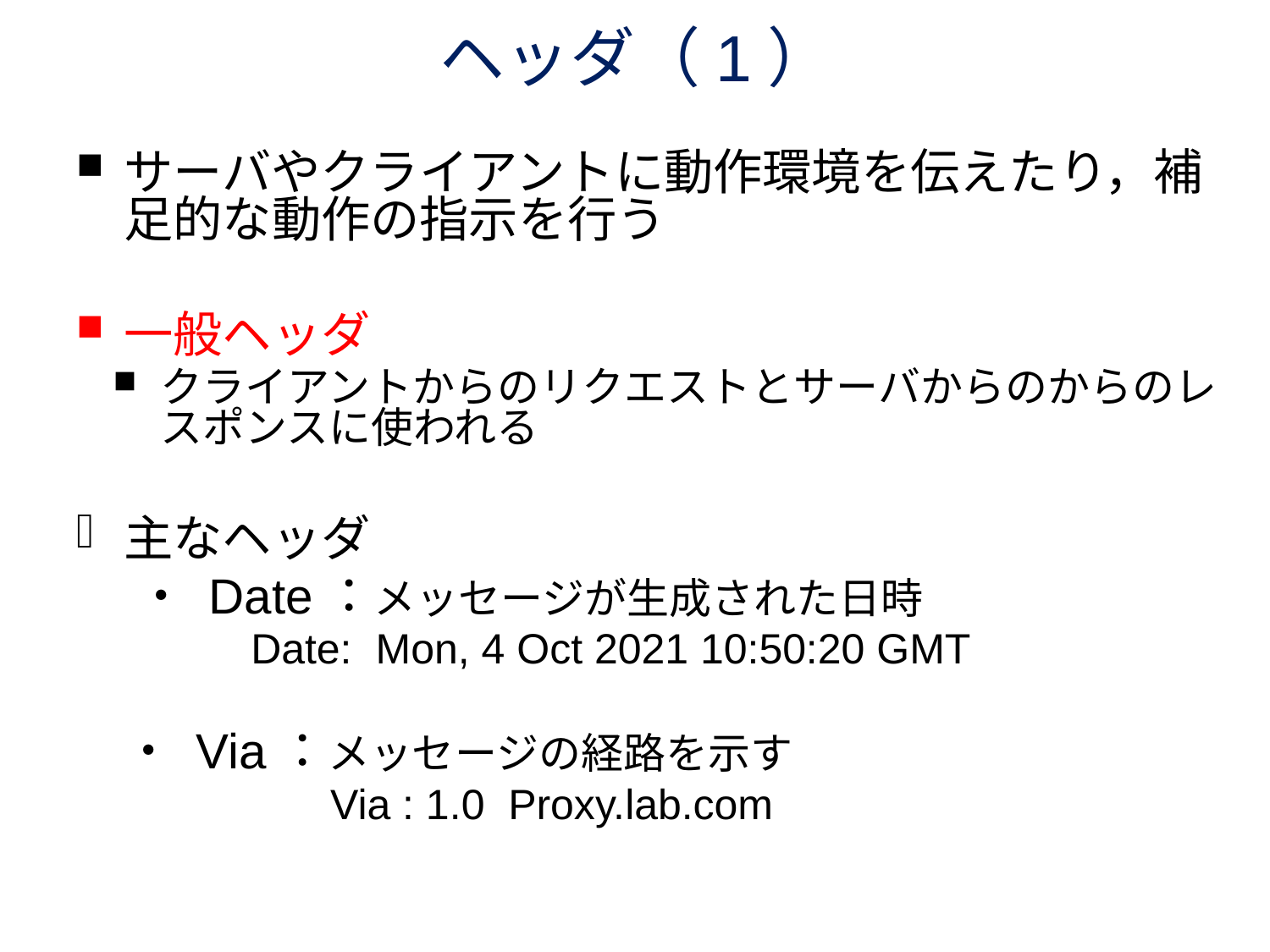

# ヘッダ（1）
サーバやクライアントに動作環境を伝えたり，補足的な動作の指示を行う

一般ヘッダ
クライアントからのリクエストとサーバからのからのレスポンスに使われる

主なヘッダ
　 ・ Date：メッセージが生成された日時
		Date:  Mon, 4 Oct 2021 10:50:20 GMT

 	・ Via：メッセージの経路を示す
　　　	Via : 1.0  Proxy.lab.com